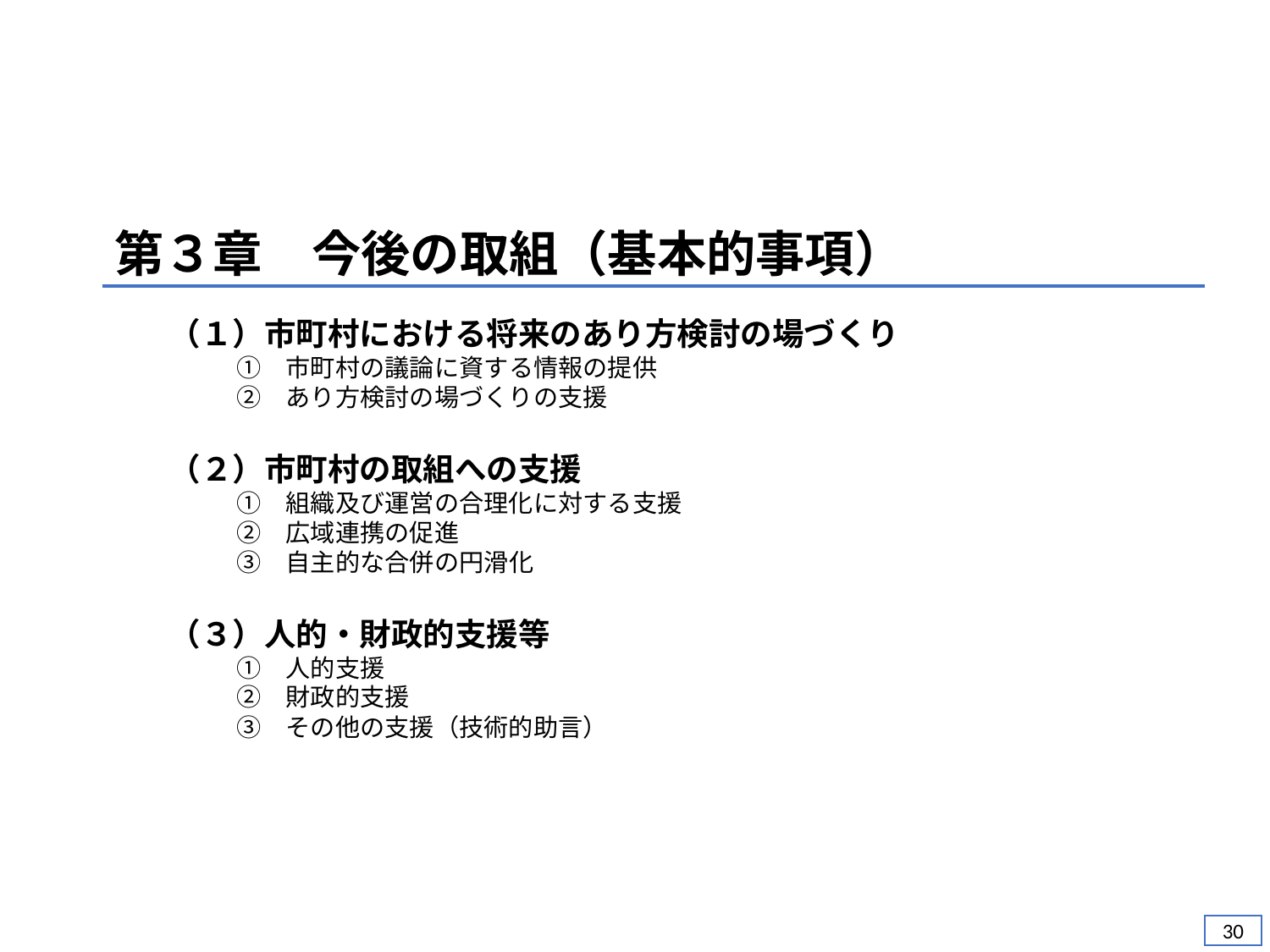

第３章　今後の取組（基本的事項）
　（１）市町村における将来のあり方検討の場づくり
　　　　①　市町村の議論に資する情報の提供
　　　　②　あり方検討の場づくりの支援

　（２）市町村の取組への支援
　　　　①　組織及び運営の合理化に対する支援
　　　　②　広域連携の促進
　　　　③　自主的な合併の円滑化

　（３）人的・財政的支援等
　　　　①　人的支援
　　　　②　財政的支援
　　　　③　その他の支援（技術的助言）

30